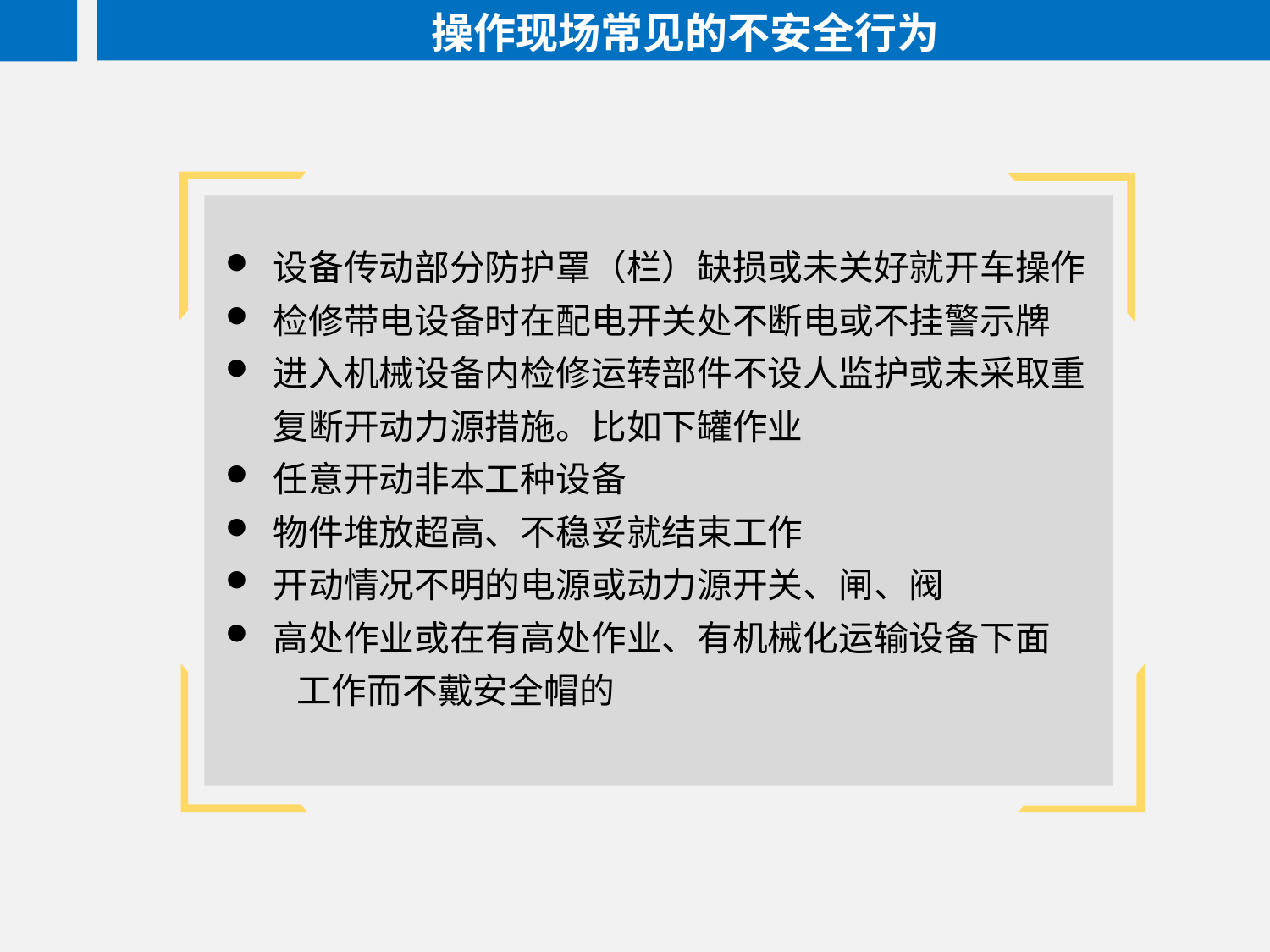

操作现场常见的不安全行为

设备传动部分防护罩（栏）缺损或未关好就开车操作
检修带电设备时在配电开关处不断电或不挂警示牌
进入机械设备内检修运转部件不设人监护或未采取重复断开动力源措施。比如下罐作业
任意开动非本工种设备
物件堆放超高、不稳妥就结束工作
开动情况不明的电源或动力源开关、闸、阀
高处作业或在有高处作业、有机械化运输设备下面          工作而不戴安全帽的